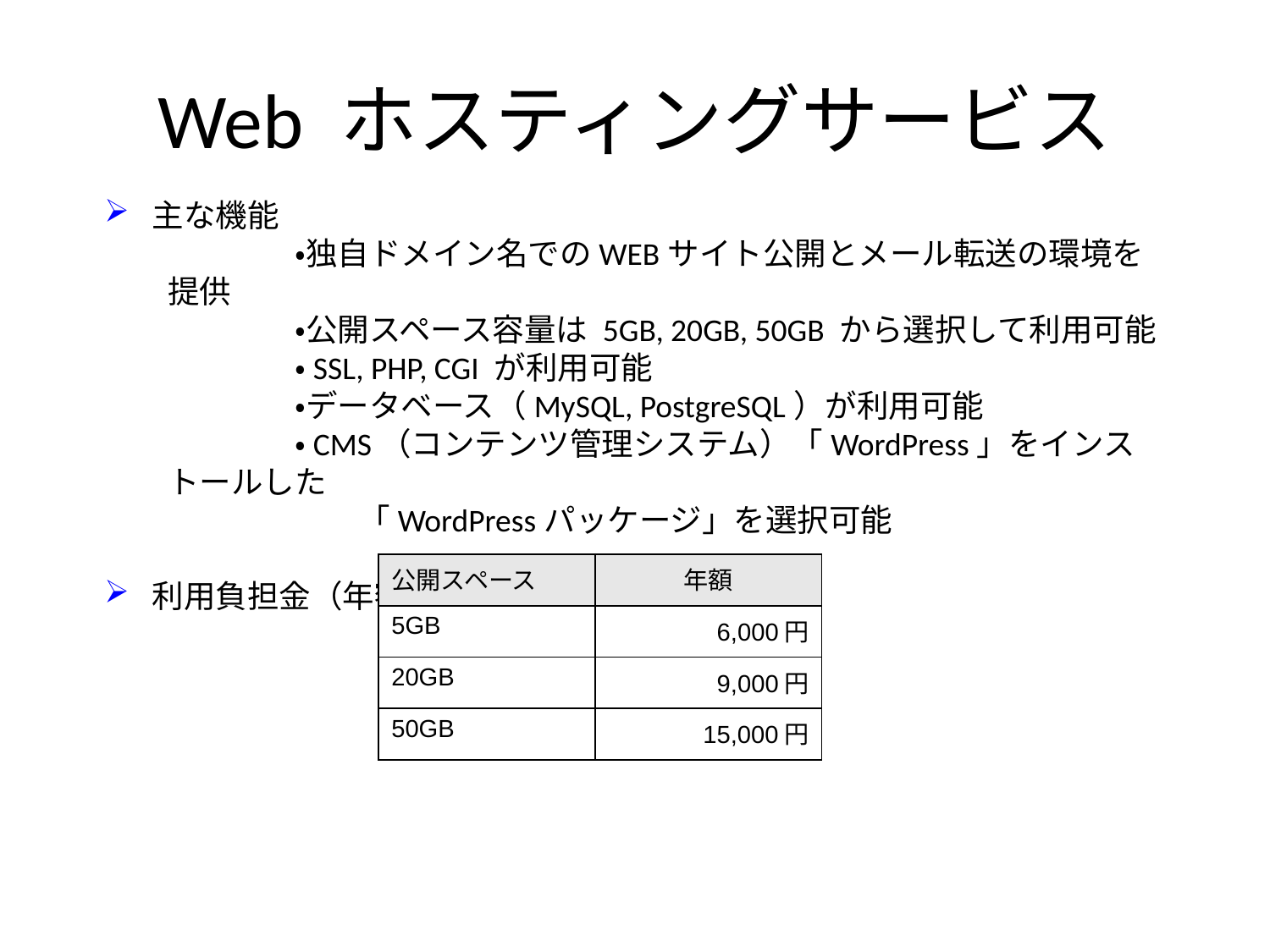

# Web ホスティングサービス

主な機能
	・独自ドメイン名でのWEBサイト公開とメール転送の環境を提供
	・公開スペース容量は 5GB, 20GB, 50GB から選択して利用可能
	・SSL, PHP, CGI が利用可能
	・データベース（MySQL, PostgreSQL）が利用可能
	・CMS（コンテンツ管理システム）「WordPress」をインストールした
	　　「WordPressパッケージ」を選択可能

利用負担金（年額）
| 公開スペース | 年額 |
| --- | --- |
| 5GB | 6,000円 |
| 20GB | 9,000円 |
| 50GB | 15,000円 |